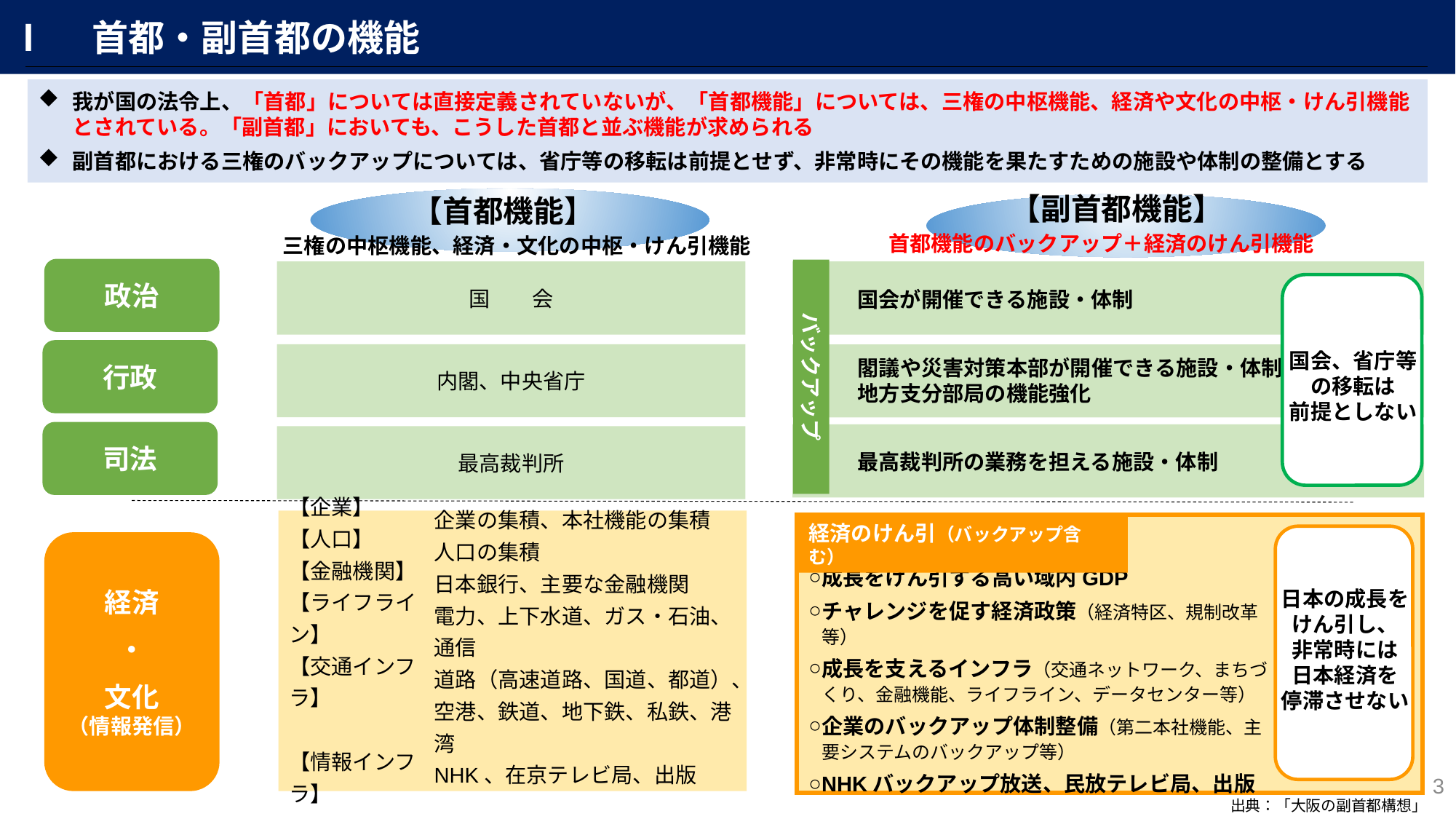

Ⅰ　首都・副首都の機能
我が国の法令上、「首都」については直接定義されていないが、「首都機能」については、三権の中枢機能、経済や文化の中枢・けん引機能とされている。「副首都」においても、こうした首都と並ぶ機能が求められる
副首都における三権のバックアップについては、省庁等の移転は前提とせず、非常時にその機能を果たすための施設や体制の整備とする
【副首都機能】
【首都機能】

首都機能のバックアップ＋経済のけん引機能
三権の中枢機能、経済・文化の中枢・けん引機能
政治
バックアップ
国　　会

国会、省庁等の移転は
前提としない
国会が開催できる施設・体制
行政
内閣、中央省庁

閣議や災害対策本部が開催できる施設・体制
地方支分部局の機能強化
司法

最高裁判所
最高裁判所の業務を担える施設・体制

経済のけん引（バックアップ含む）

経済

・

文化
（情報発信）
【企業】
【人口】
【金融機関】
【ライフライン】
【交通インフラ】

【情報インフラ】

企業の集積、本社機能の集積
人口の集積
日本銀行、主要な金融機関
電力、上下水道、ガス・石油、通信
道路（高速道路、国道、都道）、
空港、鉄道、地下鉄、私鉄、港湾
NHK、在京テレビ局、出版
成長をけん引する高い域内GDP
チャレンジを促す経済政策（経済特区、規制改革等）
成長を支えるインフラ（交通ネットワーク、まちづくり、金融機能、ライフライン、データセンター等）
企業のバックアップ体制整備（第二本社機能、主要システムのバックアップ等）
NHKバックアップ放送、民放テレビ局、出版
日本の成長をけん引し、
非常時には
日本経済を
停滞させない
3
出典：「大阪の副首都構想」